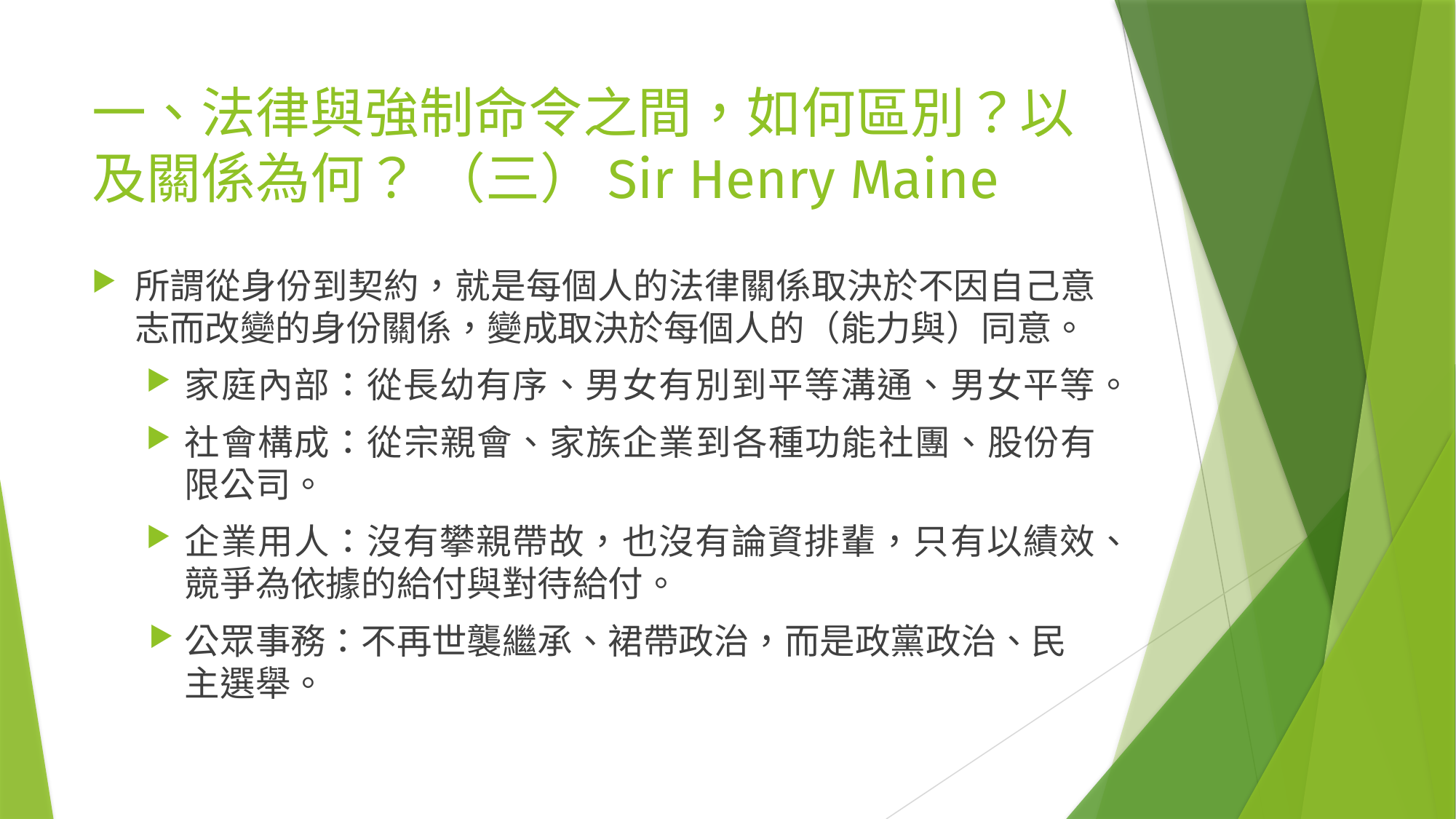

# 一、法律與強制命令之間，如何區別？以及關係為何？ （三）Sir Henry Maine
所謂從身份到契約，就是每個人的法律關係取決於不因自己意志而改變的身份關係，變成取決於每個人的（能力與）同意。
家庭內部：從長幼有序、男女有別到平等溝通、男女平等。
社會構成：從宗親會、家族企業到各種功能社團、股份有限公司。
企業用人：沒有攀親帶故，也沒有論資排輩，只有以績效、競爭為依據的給付與對待給付。
公眾事務：不再世襲繼承、裙帶政治，而是政黨政治、民主選舉。